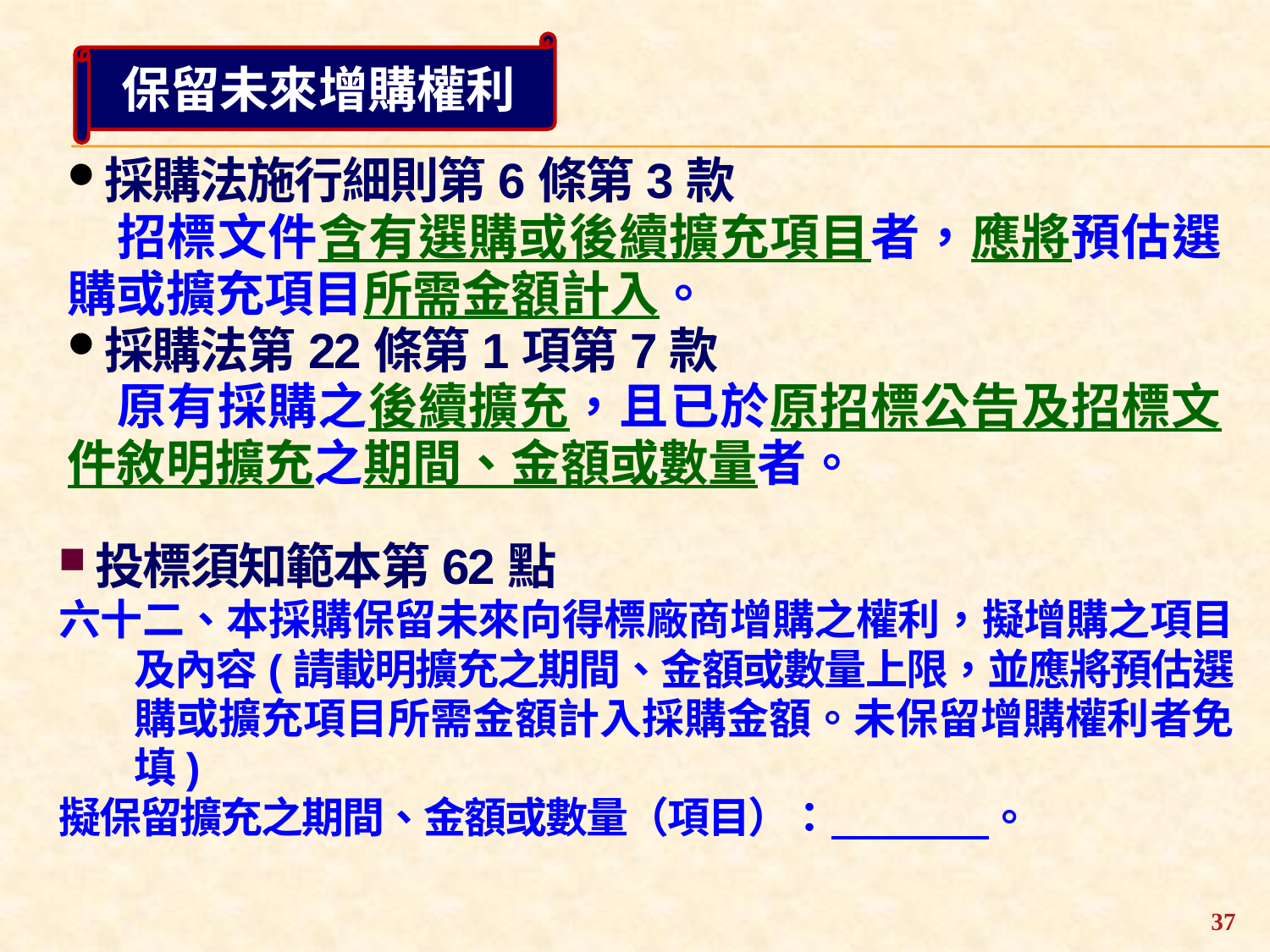

保留未來增購權利
採購法施行細則第6條第3款
招標文件含有選購或後續擴充項目者，應將預估選購或擴充項目所需金額計入。
採購法第22條第1項第7款
原有採購之後續擴充，且已於原招標公告及招標文件敘明擴充之期間、金額或數量者。
投標須知範本第62點
六十二、本採購保留未來向得標廠商增購之權利，擬增購之項目及內容(請載明擴充之期間、金額或數量上限，並應將預估選購或擴充項目所需金額計入採購金額。未保留增購權利者免填)
擬保留擴充之期間、金額或數量（項目）：                    。
37